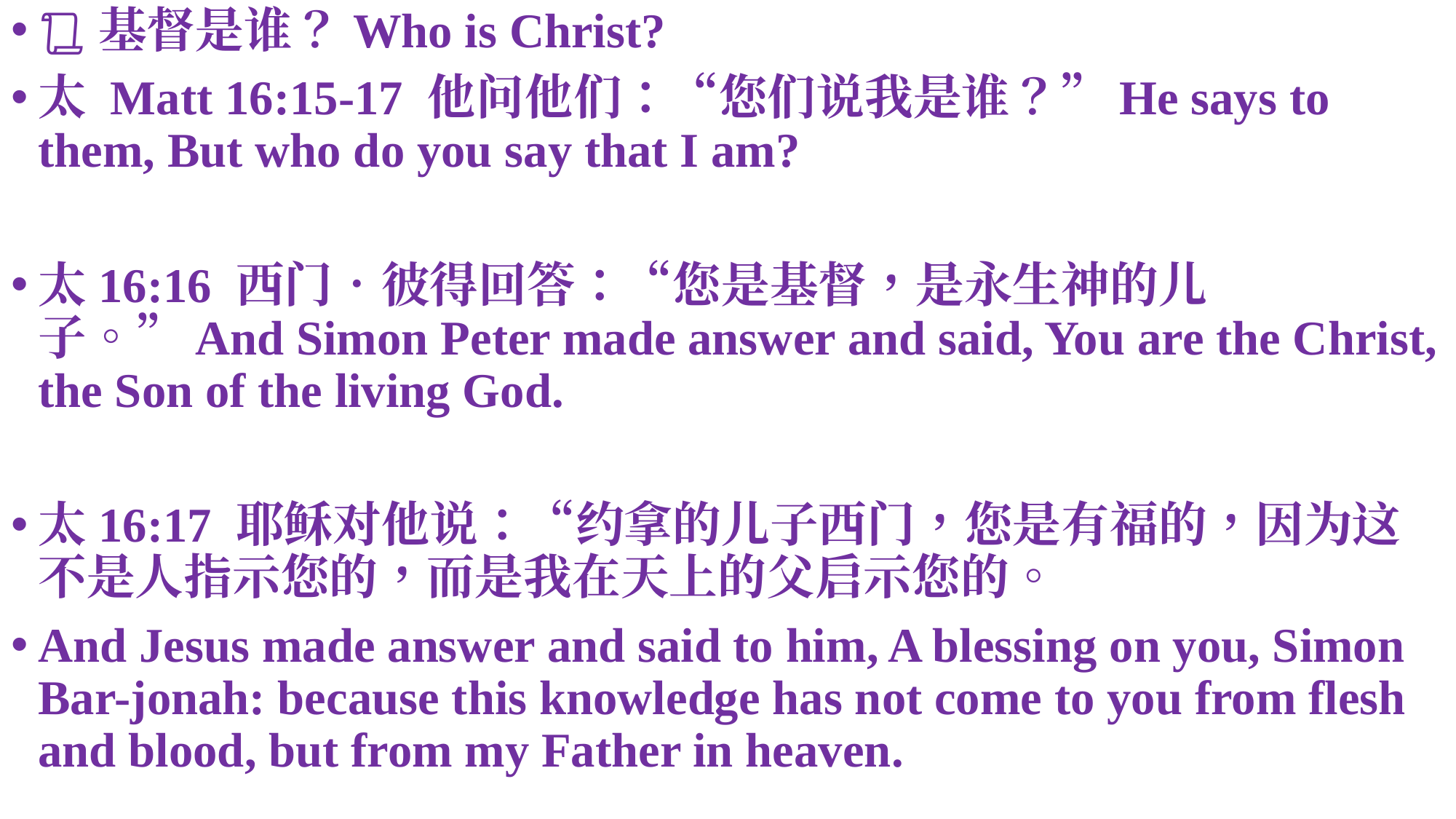

📜基督是谁？Who is Christ?
太 Matt 16:15-17 他问他们：“您们说我是谁？”He says to them, But who do you say that I am?

太16:16 西门．彼得回答：“您是基督，是永生神的儿子。”And Simon Peter made answer and said, You are the Christ, the Son of the living God.

太16:17 耶稣对他说：“约拿的儿子西门，您是有福的，因为这不是人指示您的，而是我在天上的父启示您的。
And Jesus made answer and said to him, A blessing on you, Simon Bar-jonah: because this knowledge has not come to you from flesh and blood, but from my Father in heaven.